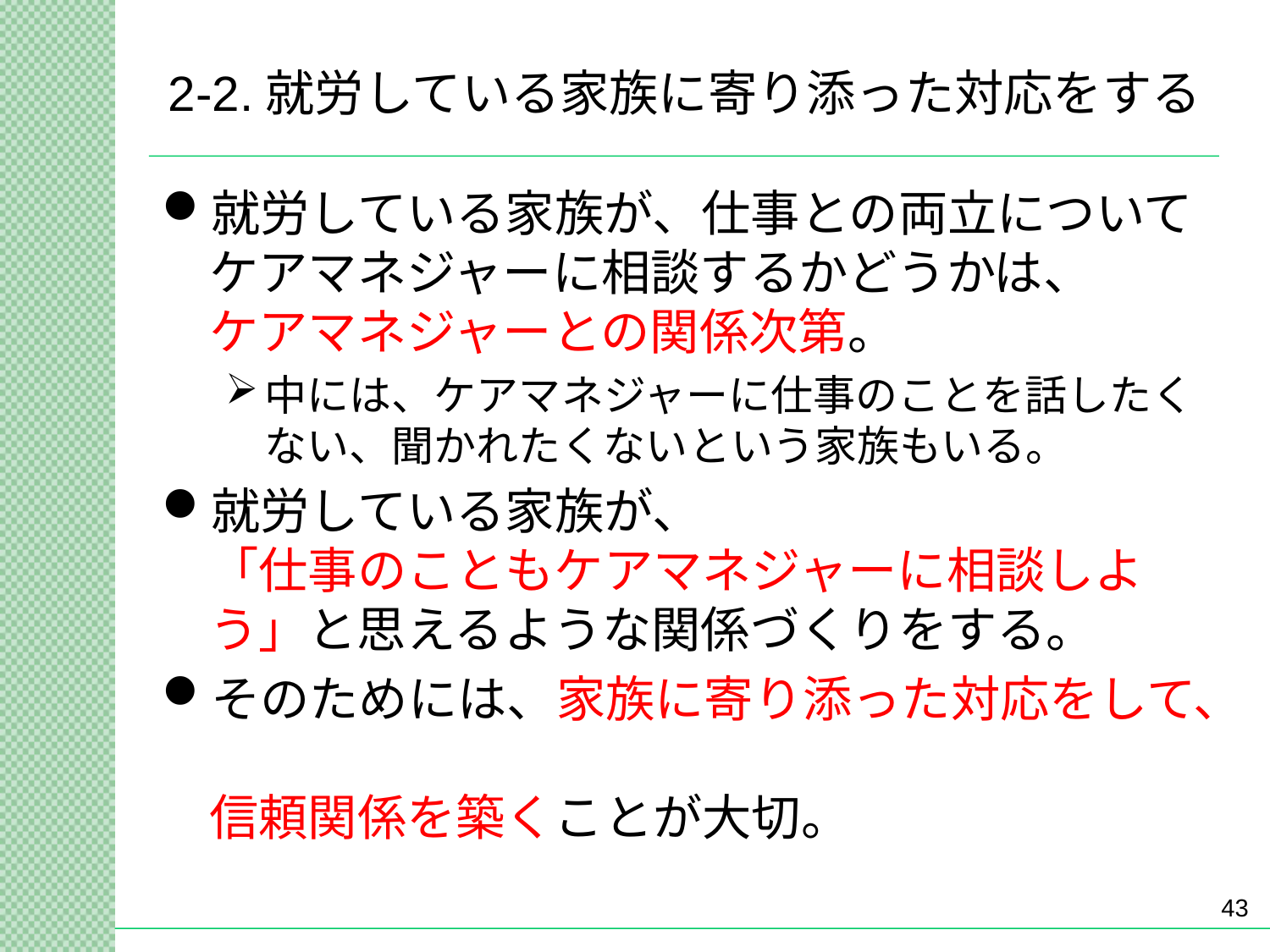

# 2-2.就労している家族に寄り添った対応をする
就労している家族が、仕事との両立について
ケアマネジャーに相談するかどうかは、
ケアマネジャーとの関係次第。
中には、ケアマネジャーに仕事のことを話したくない、聞かれたくないという家族もいる。
就労している家族が、
「仕事のこともケアマネジャーに相談しよう」と思えるような関係づくりをする。
そのためには、家族に寄り添った対応をして、
信頼関係を築くことが大切。

43